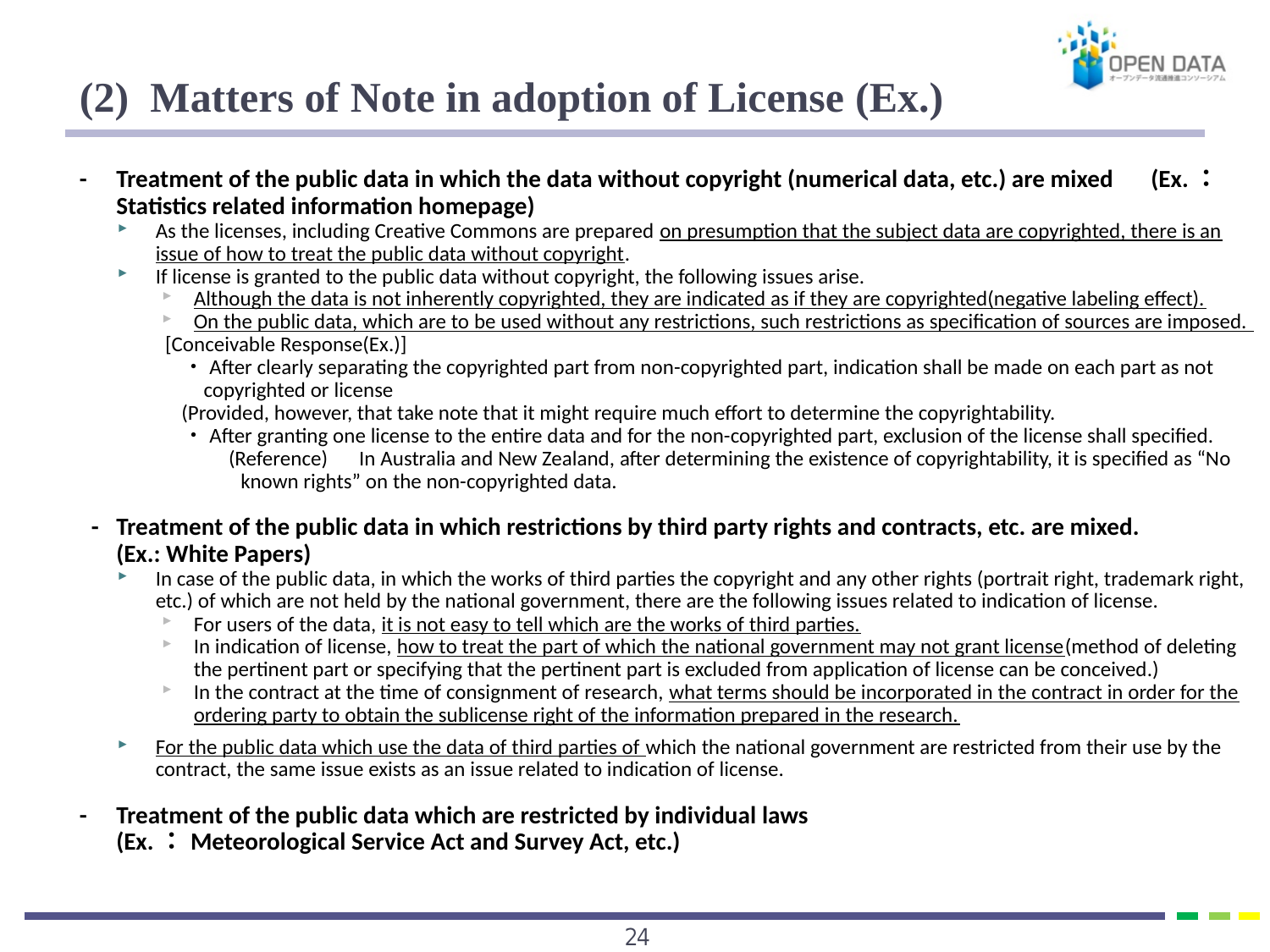

# (2)  Matters of Note in adoption of License (Ex.)
-	Treatment of the public data in which the data without copyright (numerical data, etc.) are mixed　(Ex.：Statistics related information homepage)
As the licenses, including Creative Commons are prepared on presumption that the subject data are copyrighted, there is an issue of how to treat the public data without copyright.
If license is granted to the public data without copyright, the following issues arise.
Although the data is not inherently copyrighted, they are indicated as if they are copyrighted(negative labeling effect).
On the public data, which are to be used without any restrictions, such restrictions as specification of sources are imposed.
　　[Conceivable Response(Ex.)]
　・After clearly separating the copyrighted part from non-copyrighted part, indication shall be made on each part as not copyrighted or license
    (Provided, however, that take note that it might require much effort to determine the copyrightability.
　・After granting one license to the entire data and for the non-copyrighted part, exclusion of the license shall specified.
　　　　　(Reference)　In Australia and New Zealand, after determining the existence of copyrightability, it is specified as “No known rights” on the non-copyrighted data.
-	Treatment of the public data in which restrictions by third party rights and contracts, etc. are mixed.
(Ex.: White Papers)
In case of the public data, in which the works of third parties the copyright and any other rights (portrait right, trademark right, etc.) of which are not held by the national government, there are the following issues related to indication of license.
For users of the data, it is not easy to tell which are the works of third parties.
In indication of license, how to treat the part of which the national government may not grant license(method of deleting the pertinent part or specifying that the pertinent part is excluded from application of license can be conceived.)
In the contract at the time of consignment of research, what terms should be incorporated in the contract in order for the ordering party to obtain the sublicense right of the information prepared in the research.
For the public data which use the data of third parties of which the national government are restricted from their use by the contract, the same issue exists as an issue related to indication of license.
-	Treatment of the public data which are restricted by individual laws
(Ex.：Meteorological Service Act and Survey Act, etc.)
24